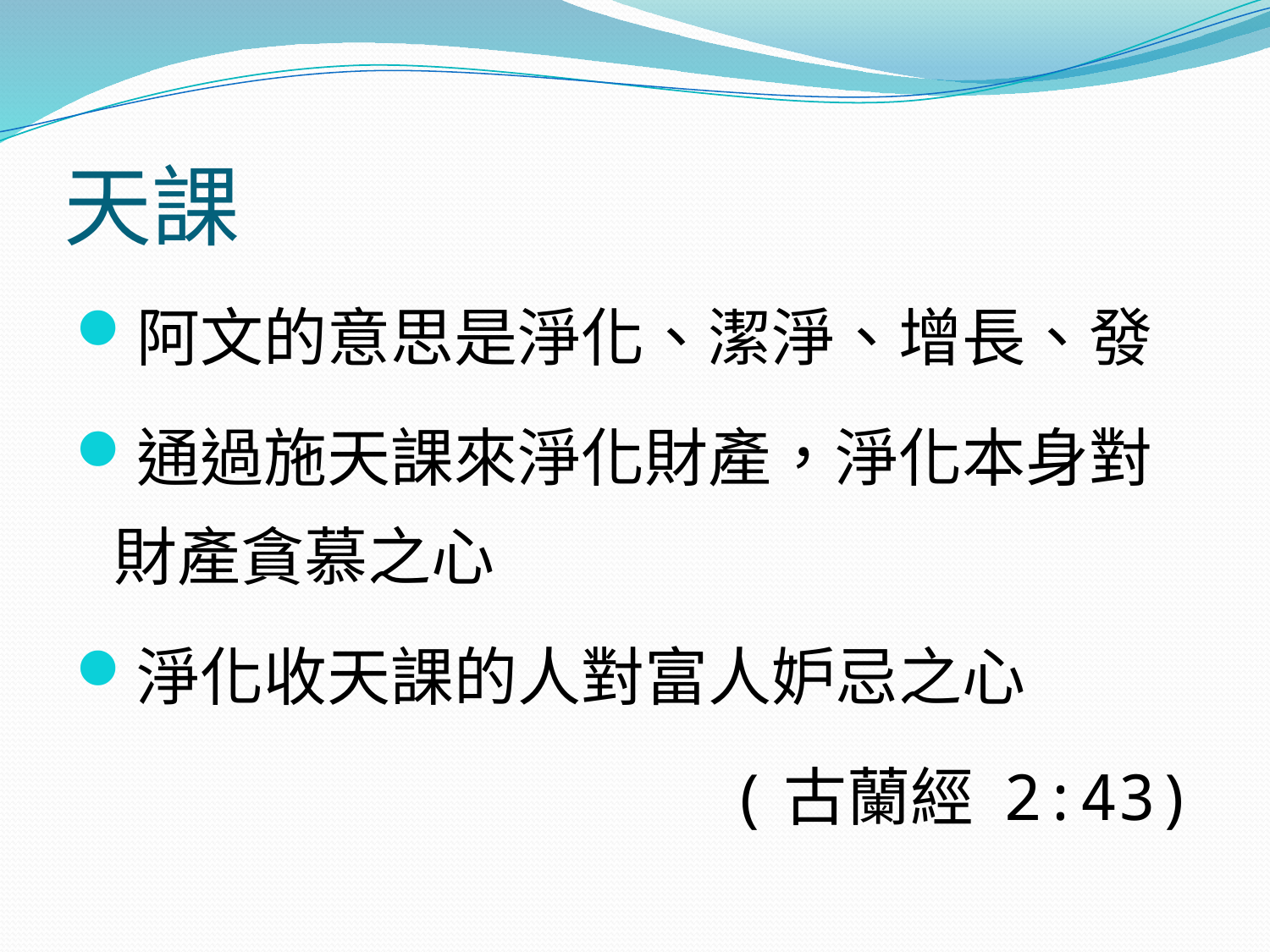

# 天課
阿文的意思是淨化、潔淨、增長、發
通過施天課來淨化財產，淨化本身對財產貪慕之心
淨化收天課的人對富人妒忌之心
(古蘭經 2:43)